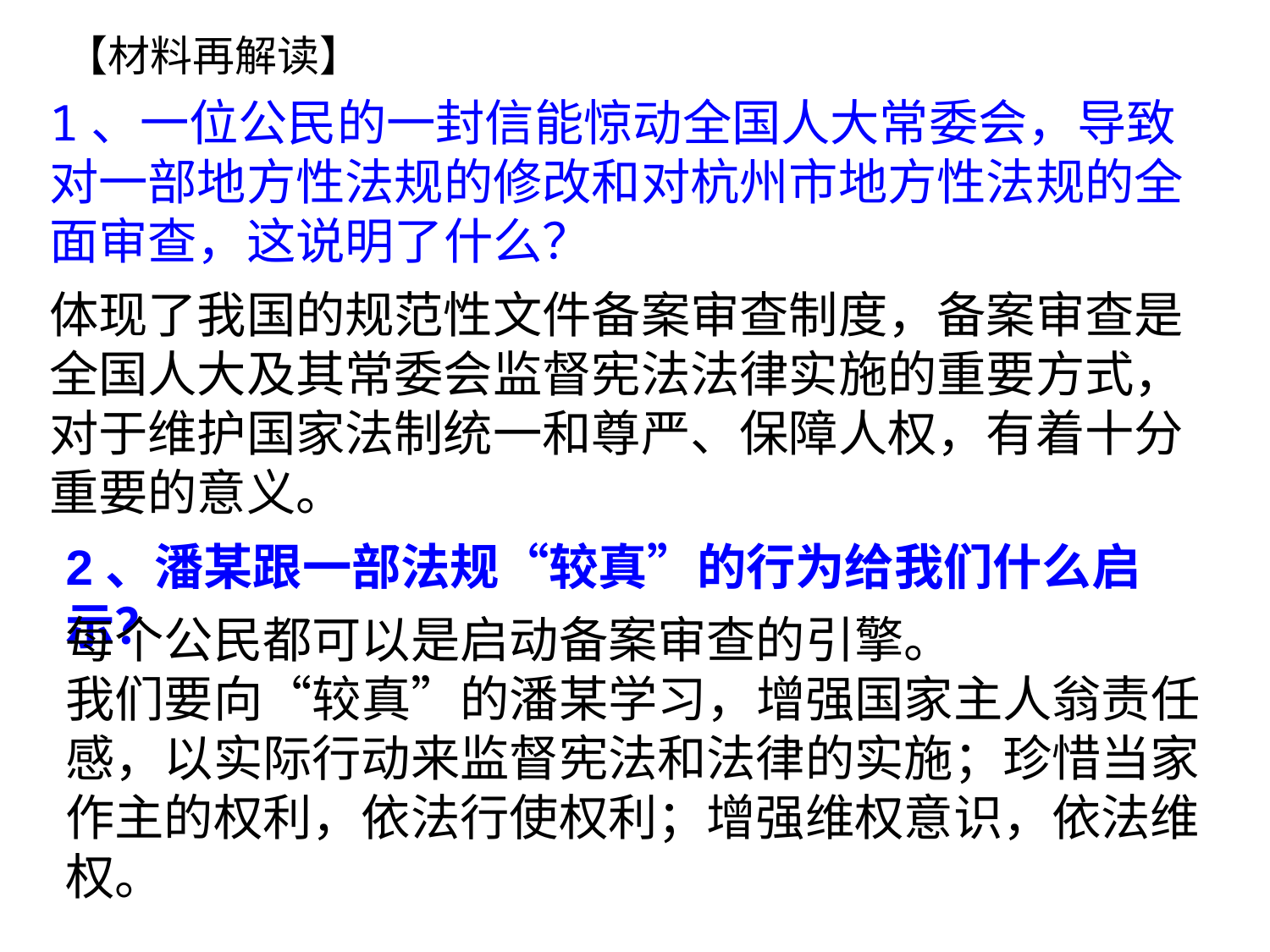

【材料再解读】
1、一位公民的一封信能惊动全国人大常委会，导致对一部地方性法规的修改和对杭州市地方性法规的全面审查，这说明了什么？
体现了我国的规范性文件备案审查制度，备案审查是全国人大及其常委会监督宪法法律实施的重要方式，对于维护国家法制统一和尊严、保障人权，有着十分重要的意义。
2、潘某跟一部法规“较真”的行为给我们什么启示？
每个公民都可以是启动备案审查的引擎。
我们要向“较真”的潘某学习，增强国家主人翁责任感，以实际行动来监督宪法和法律的实施；珍惜当家作主的权利，依法行使权利；增强维权意识，依法维权。